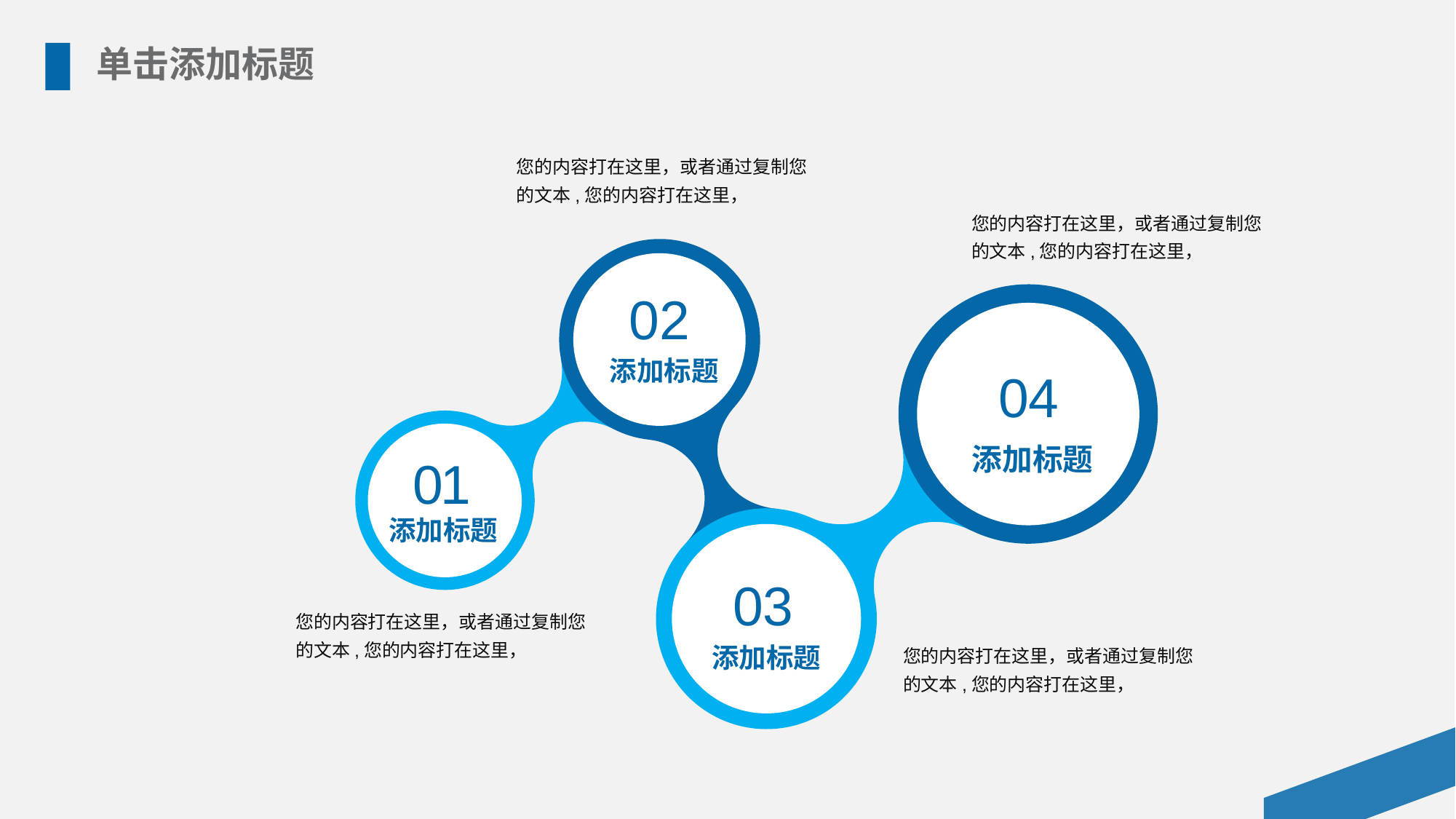

单击添加标题

您的内容打在这里，或者通过复制您的文本,您的内容打在这里，
您的内容打在这里，或者通过复制您的文本,您的内容打在这里，

02
添加标题

04
添加标题

01
添加标题
03
添加标题
您的内容打在这里，或者通过复制您的文本,您的内容打在这里，
您的内容打在这里，或者通过复制您的文本,您的内容打在这里，